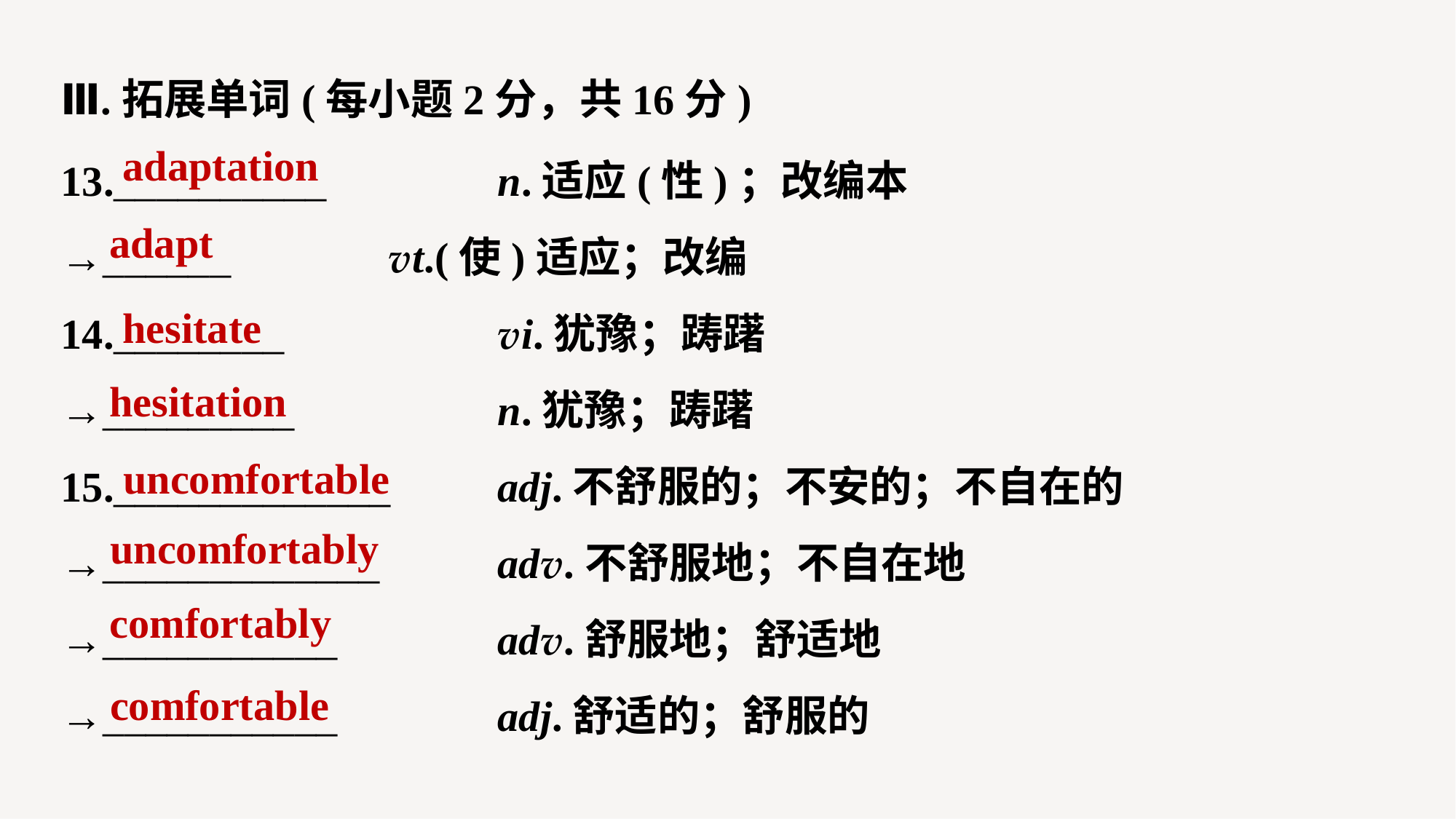

Ⅲ.拓展单词(每小题2分，共16分)
13.__________ 		n.适应(性)；改编本
→______ 		vt.(使)适应；改编
14.________ 		vi.犹豫；踌躇
→_________		n.犹豫；踌躇
15._____________ 	adj.不舒服的；不安的；不自在的
→_____________ 	adv.不舒服地；不自在地
→___________ 		adv.舒服地；舒适地
→___________ 		adj.舒适的；舒服的
adaptation
adapt
hesitate
hesitation
uncomfortable
uncomfortably
comfortably
comfortable